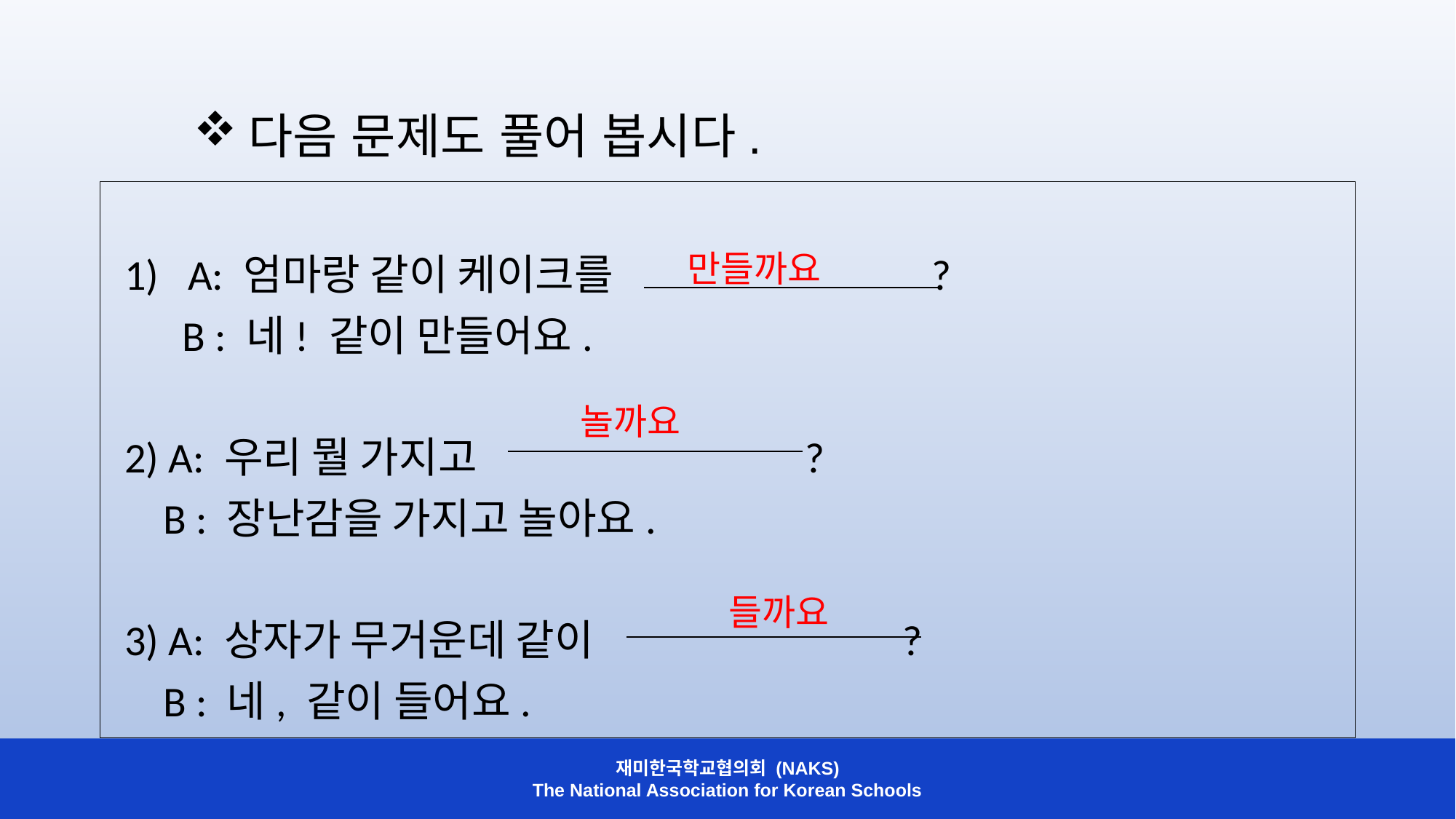

다음 문제도 풀어 봅시다.

1)   A: 엄마랑 같이 케이크를                                ?
      B : 네! 같이 만들어요.

2) A: 우리 뭘 가지고                                 ?
    B : 장난감을 가지고 놀아요.

3) A: 상자가 무거운데 같이                               ?
    B : 네, 같이 들어요.
만들까요
놀까요
들까요
재미한국학교협의회 (NAKS)
The National Association for Korean Schools